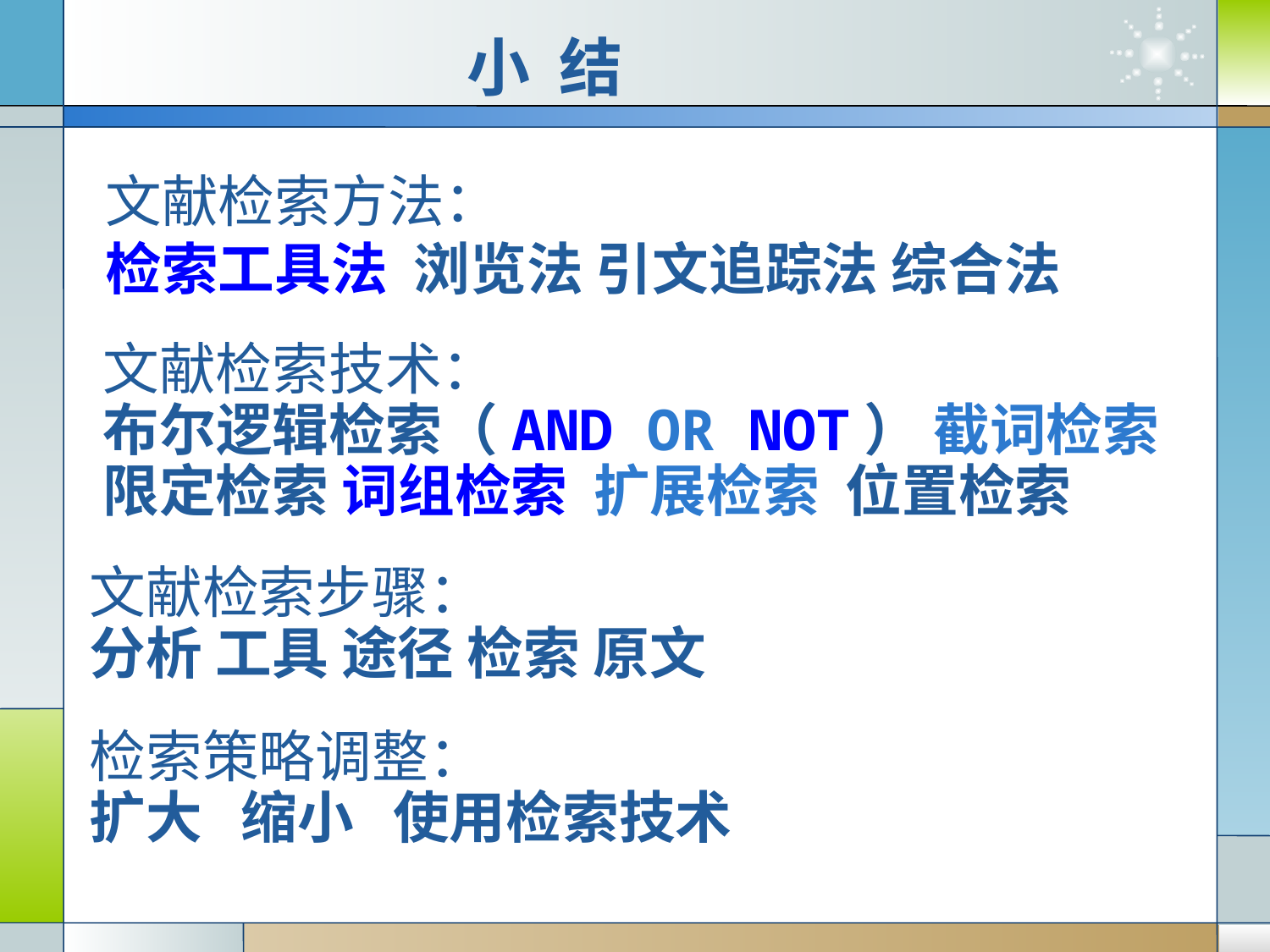

小  结
文献检索方法：
检索工具法  浏览法 引文追踪法 综合法
文献检索技术：
布尔逻辑检索（AND OR NOT） 截词检索
限定检索 词组检索  扩展检索  位置检索
文献检索步骤：
分析 工具 途径 检索 原文
检索策略调整：
扩大   缩小   使用检索技术